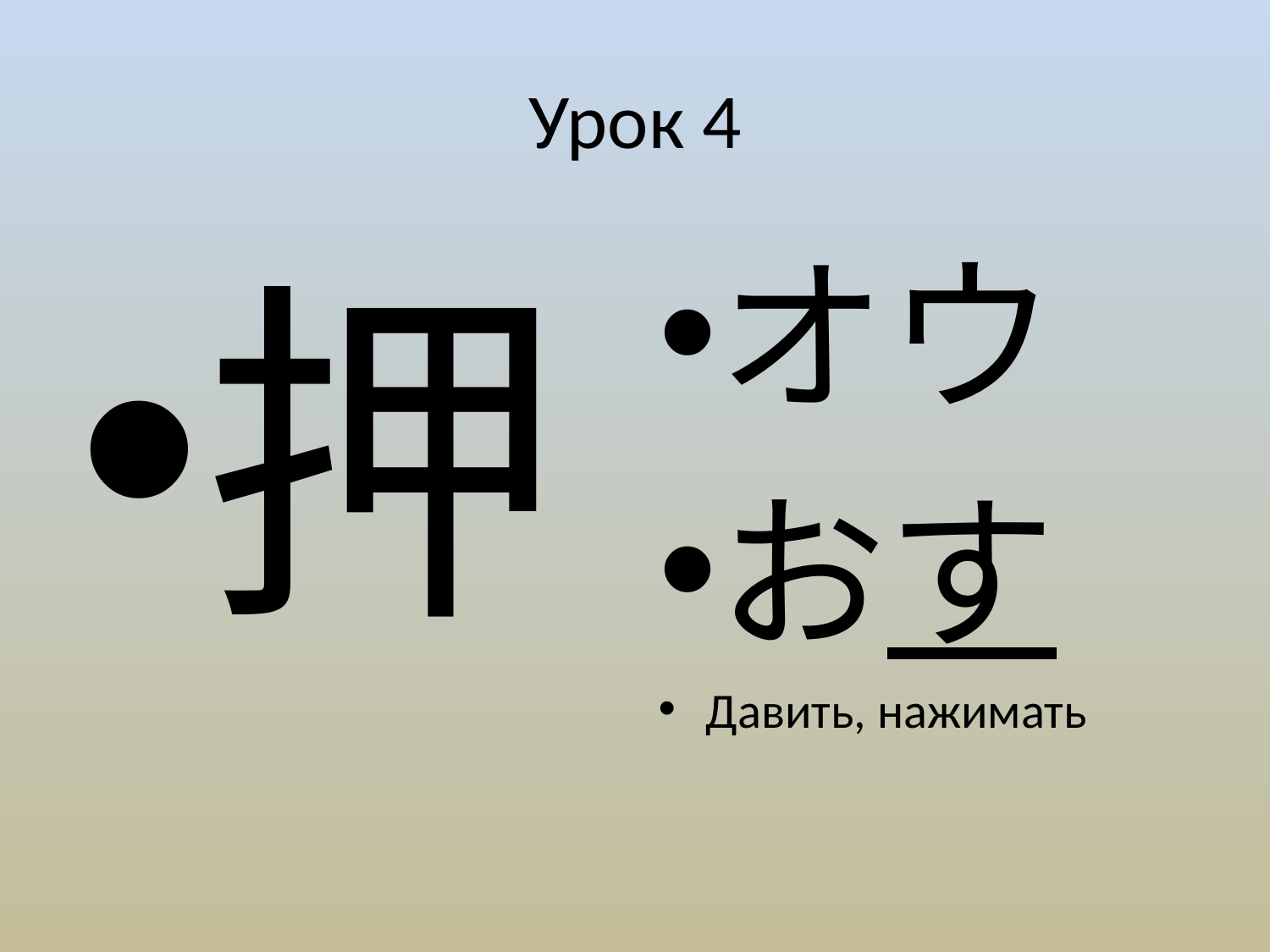

# Урок 4
押

オウ
おす
Давить, нажимать